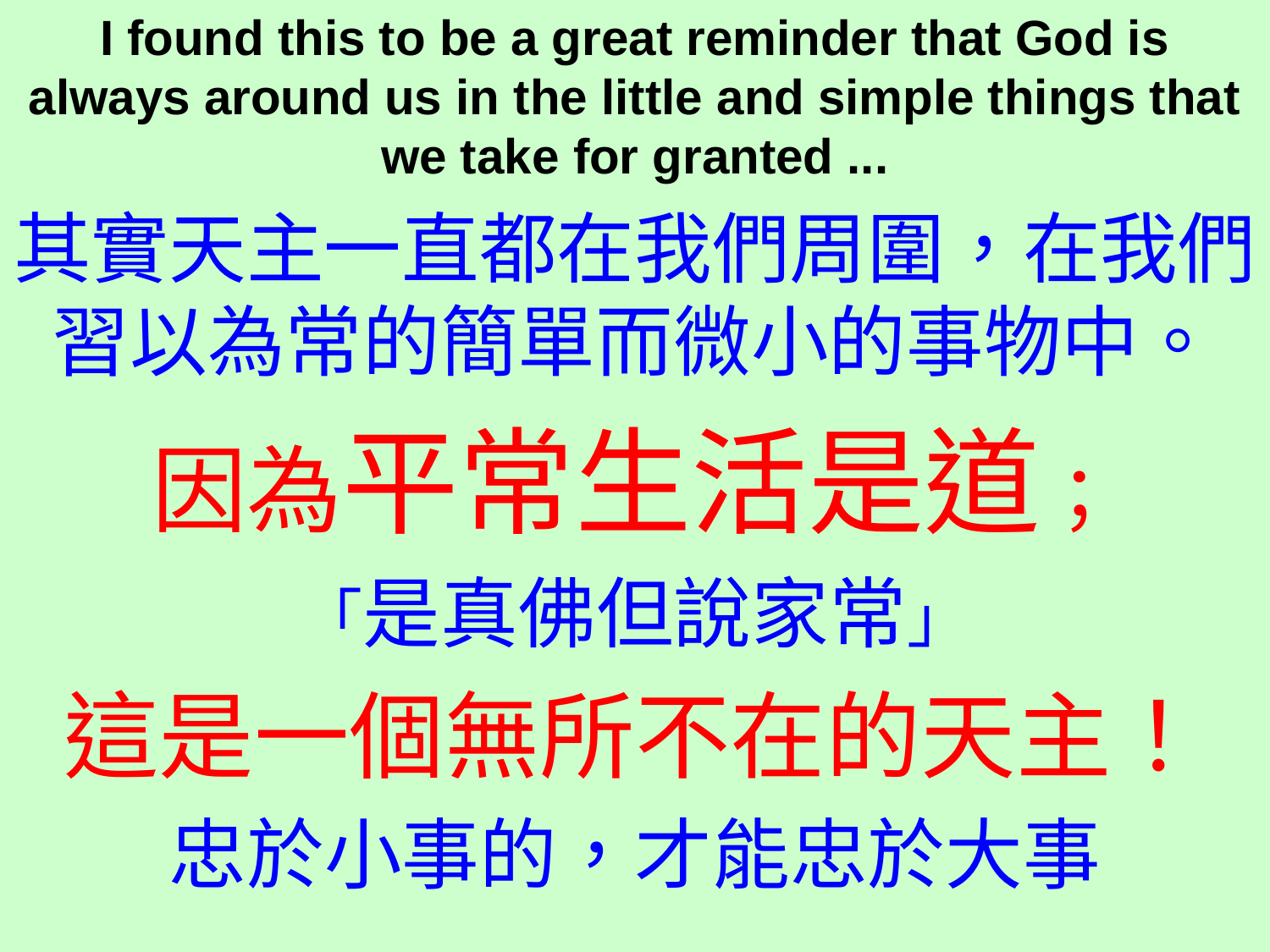

I found this to be a great reminder that God is always around us in the little and simple things that we take for granted ...
其實天主一直都在我們周圍，在我們習以為常的簡單而微小的事物中。
因為平常生活是道；
「是真佛但說家常」
這是一個無所不在的天主！
忠於小事的，才能忠於大事